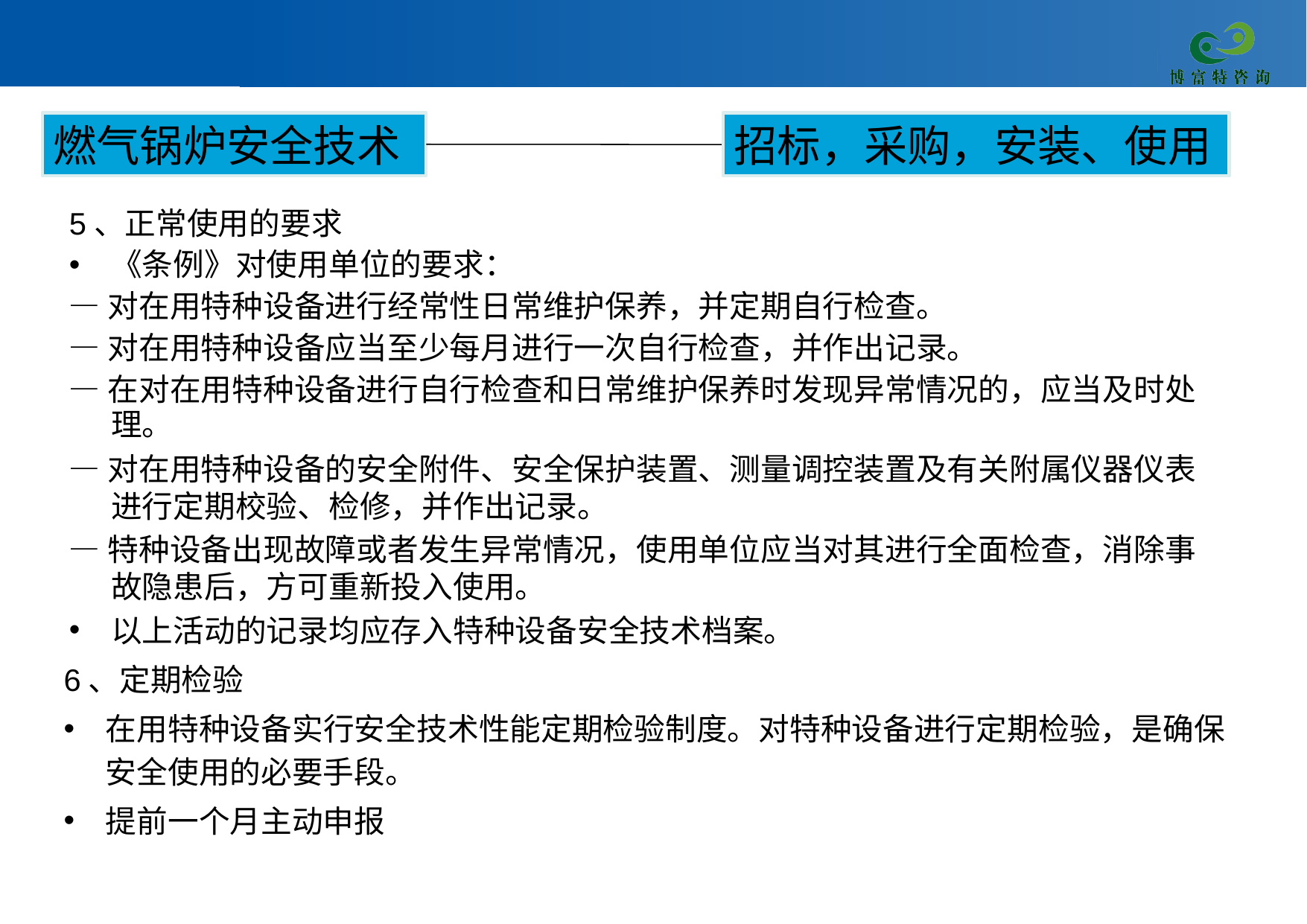

燃气锅炉安全技术
招标，采购，安装、使用
5、正常使用的要求
《条例》对使用单位的要求：
—对在用特种设备进行经常性日常维护保养，并定期自行检查。
—对在用特种设备应当至少每月进行一次自行检查，并作出记录。
—在对在用特种设备进行自行检查和日常维护保养时发现异常情况的，应当及时处理。
—对在用特种设备的安全附件、安全保护装置、测量调控装置及有关附属仪器仪表进行定期校验、检修，并作出记录。
—特种设备出现故障或者发生异常情况，使用单位应当对其进行全面检查，消除事故隐患后，方可重新投入使用。
以上活动的记录均应存入特种设备安全技术档案。
6、定期检验
在用特种设备实行安全技术性能定期检验制度。对特种设备进行定期检验，是确保安全使用的必要手段。
提前一个月主动申报
22